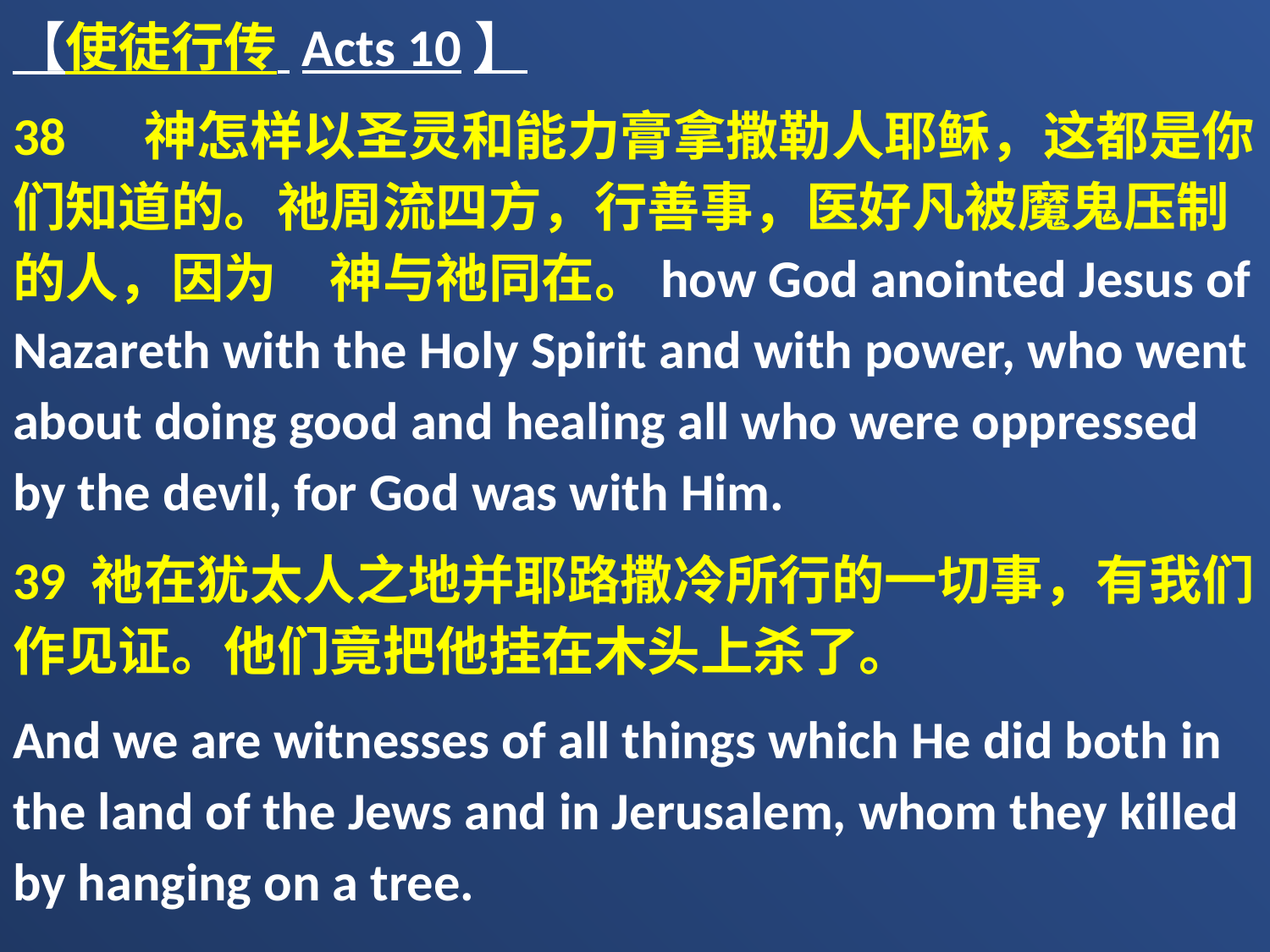

【使徒行传 Acts 10】
38 　神怎样以圣灵和能力膏拿撒勒人耶稣，这都是你们知道的。祂周流四方，行善事，医好凡被魔鬼压制的人，因为　神与祂同在。how God anointed Jesus of Nazareth with the Holy Spirit and with power, who went about doing good and healing all who were oppressed by the devil, for God was with Him.
39 祂在犹太人之地并耶路撒冷所行的一切事，有我们作见证。他们竟把他挂在木头上杀了。
And we are witnesses of all things which He did both in the land of the Jews and in Jerusalem, whom they killed by hanging on a tree.